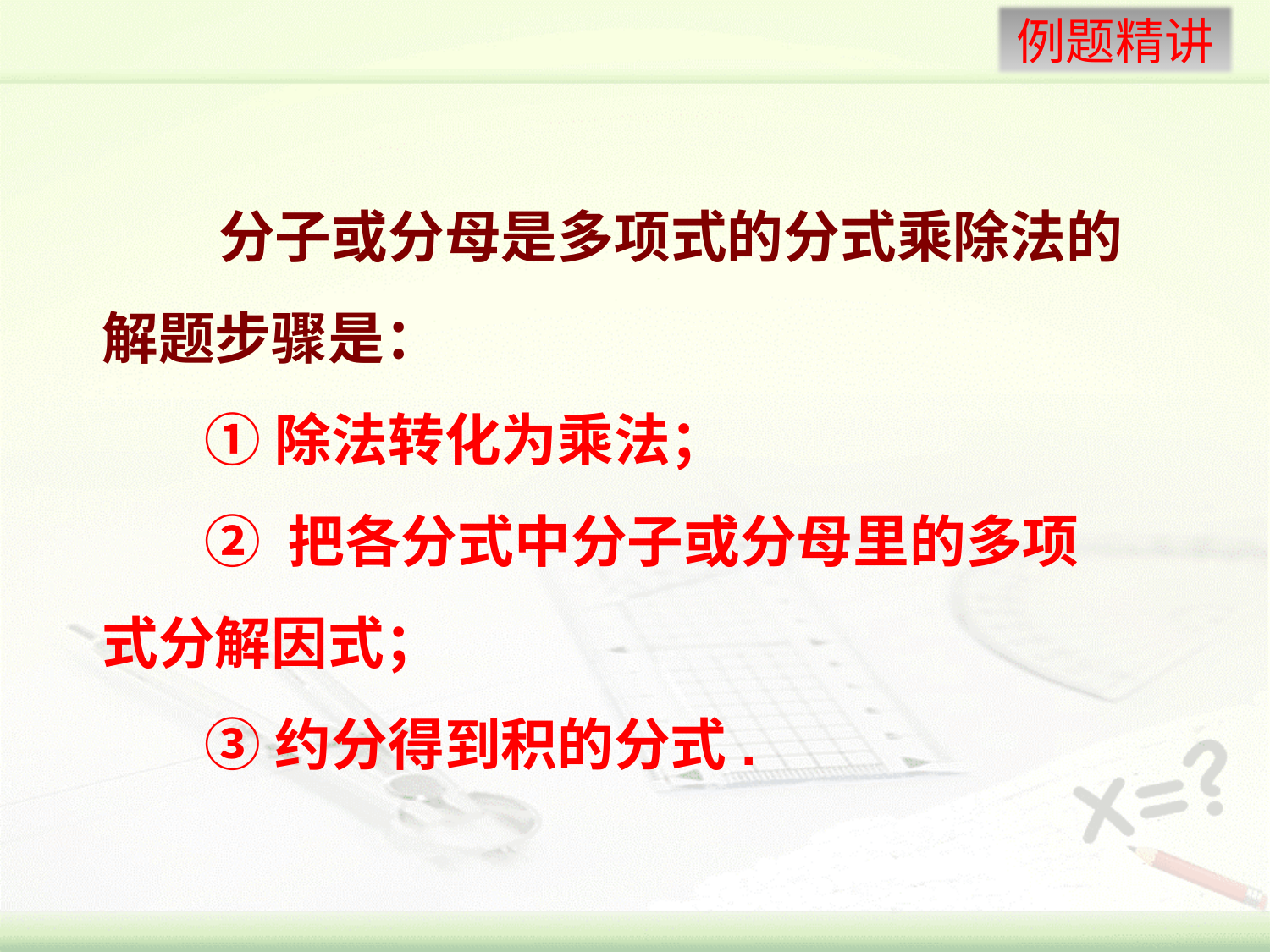

分子或分母是多项式的分式乘除法的解题步骤是：
        ①除法转化为乘法；
        ② 把各分式中分子或分母里的多项式分解因式；
        ③约分得到积的分式.